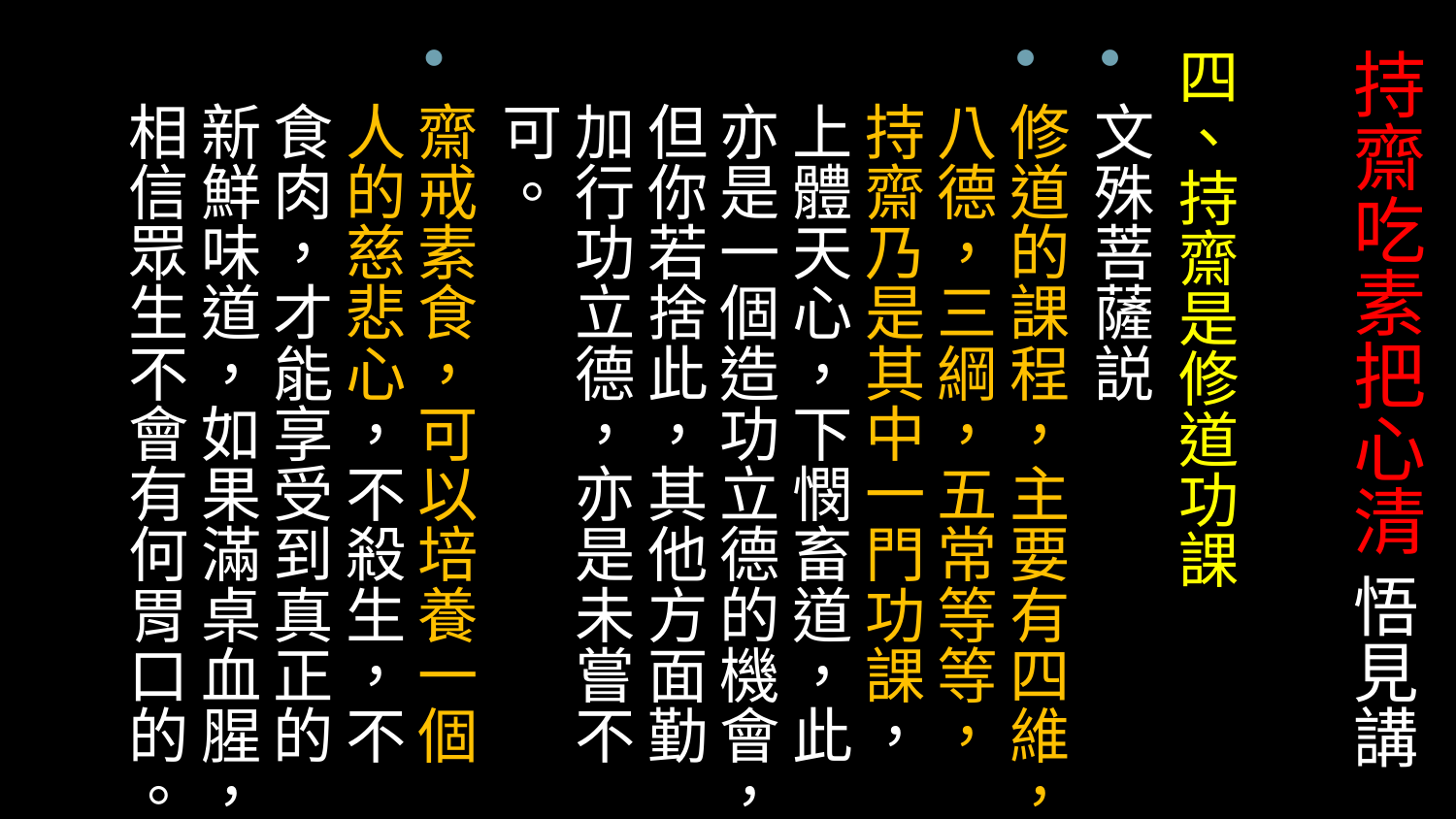

# 持齋吃素把心清 悟見講
四、持齋是修道功課
文殊菩薩説
修道的課程，主要有四維，八德，三綱，五常等等，持齋乃是其中一門功課，上體天心，下憫畜道，此亦是一個造功立德的機會，但你若捨此，其他方面勤加行功立德，亦是未嘗不可。
齋戒素食，可以培養一個人的慈悲心，不殺生，不食肉，才能享受到真正的新鮮味道，如果滿桌血腥，相信眾生不會有何胃口的。